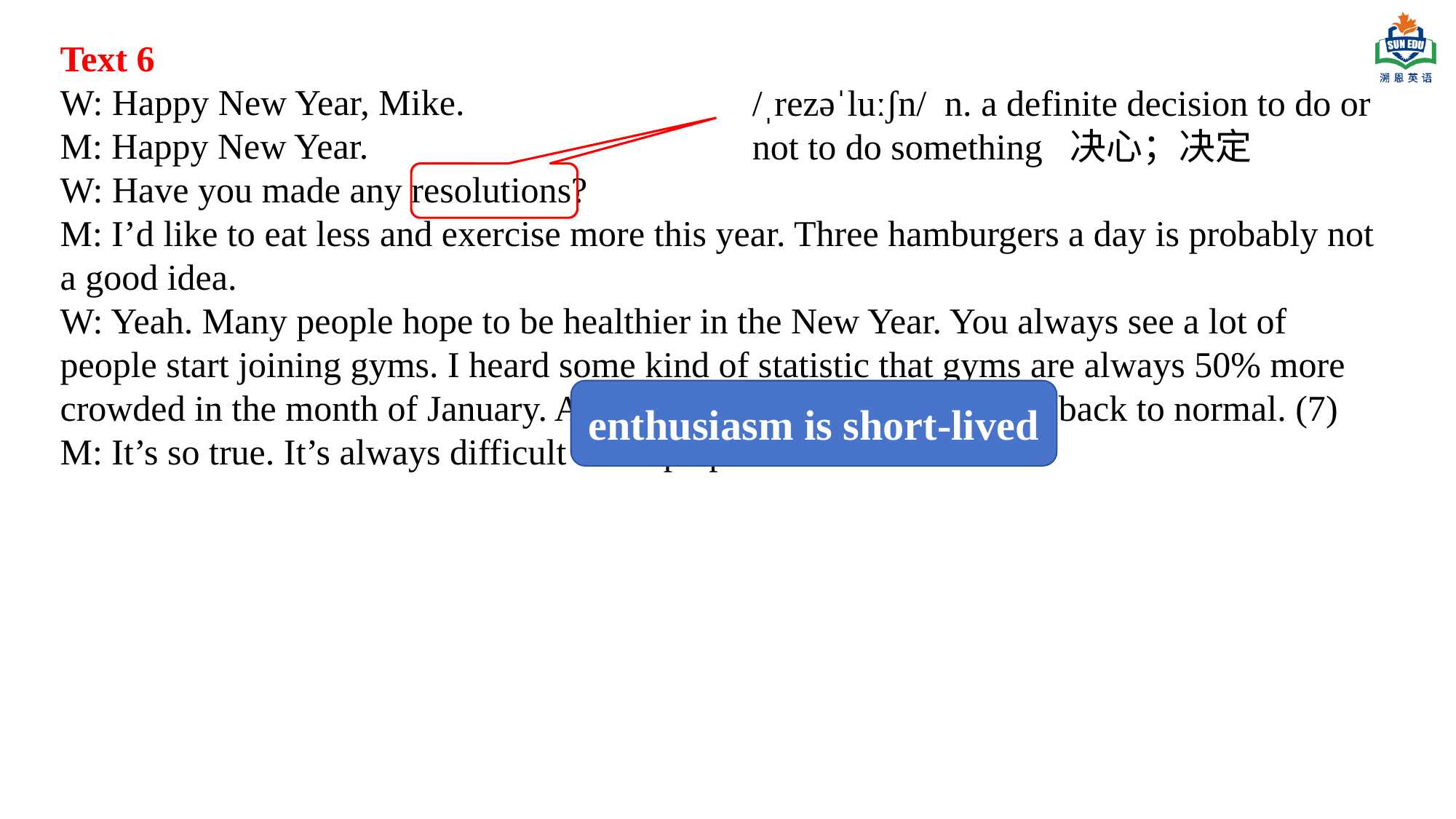

Text 6
W: Happy New Year, Mike.
M: Happy New Year.
W: Have you made any resolutions?
M: I’d like to eat less and exercise more this year. Three hamburgers a day is probably not a good idea.
W: Yeah. Many people hope to be healthier in the New Year. You always see a lot of people start joining gyms. I heard some kind of statistic that gyms are always 50% more crowded in the month of January. And then usually by February, it’s back to normal. (7)
M: It’s so true. It’s always difficult to keep up the workout routine.
/ˌrezəˈluːʃn/  n. a definite decision to do or not to do something  决心；决定

enthusiasm is short-lived